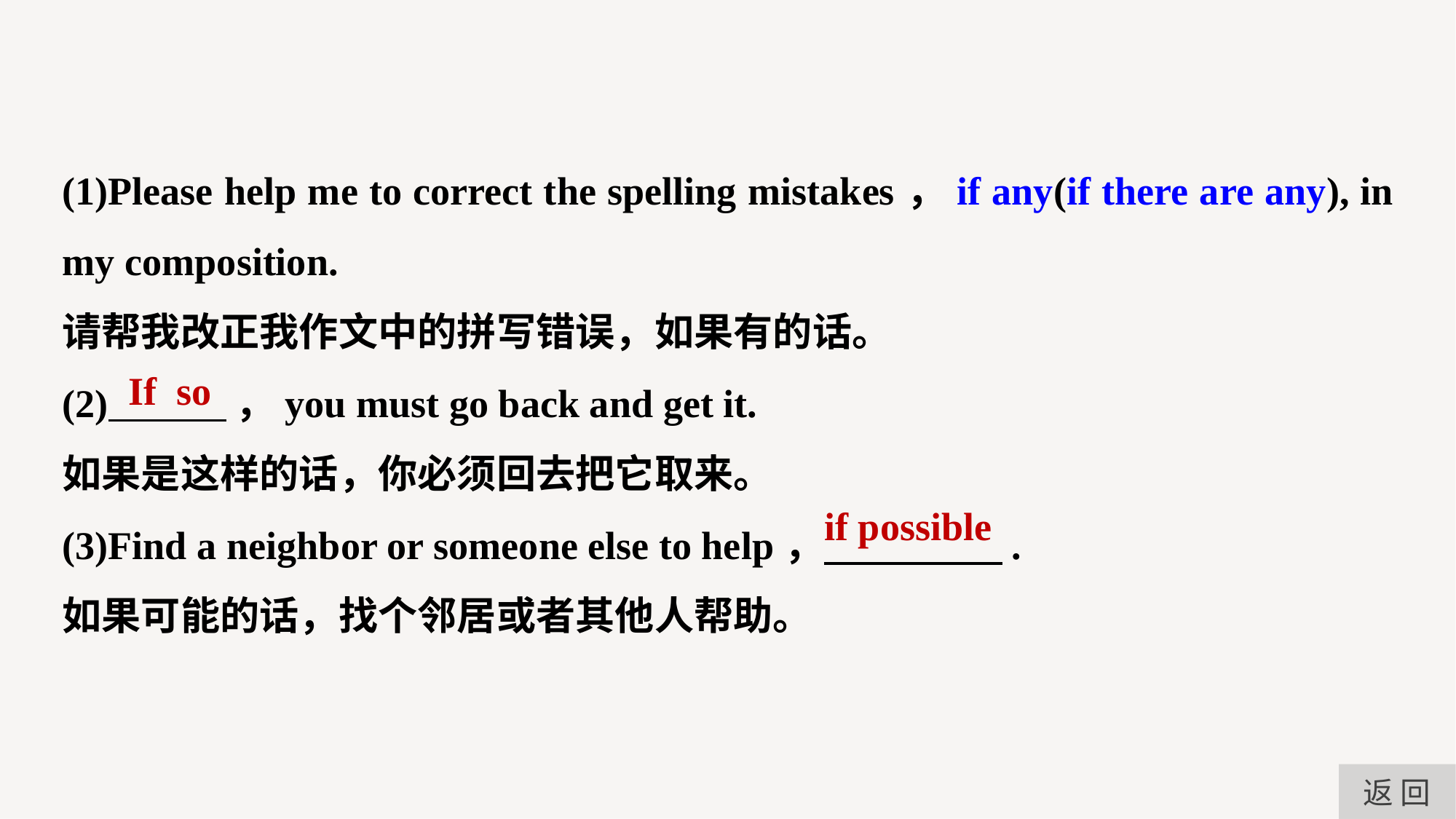

(1)Please help me to correct the spelling mistakes，if any(if there are any), in my composition.
请帮我改正我作文中的拼写错误，如果有的话。
(2)            ，you must go back and get it.
如果是这样的话，你必须回去把它取来。
(3)Find a neighbor or someone else to help，                    .
如果可能的话，找个邻居或者其他人帮助。
If  so
if possible
返 回